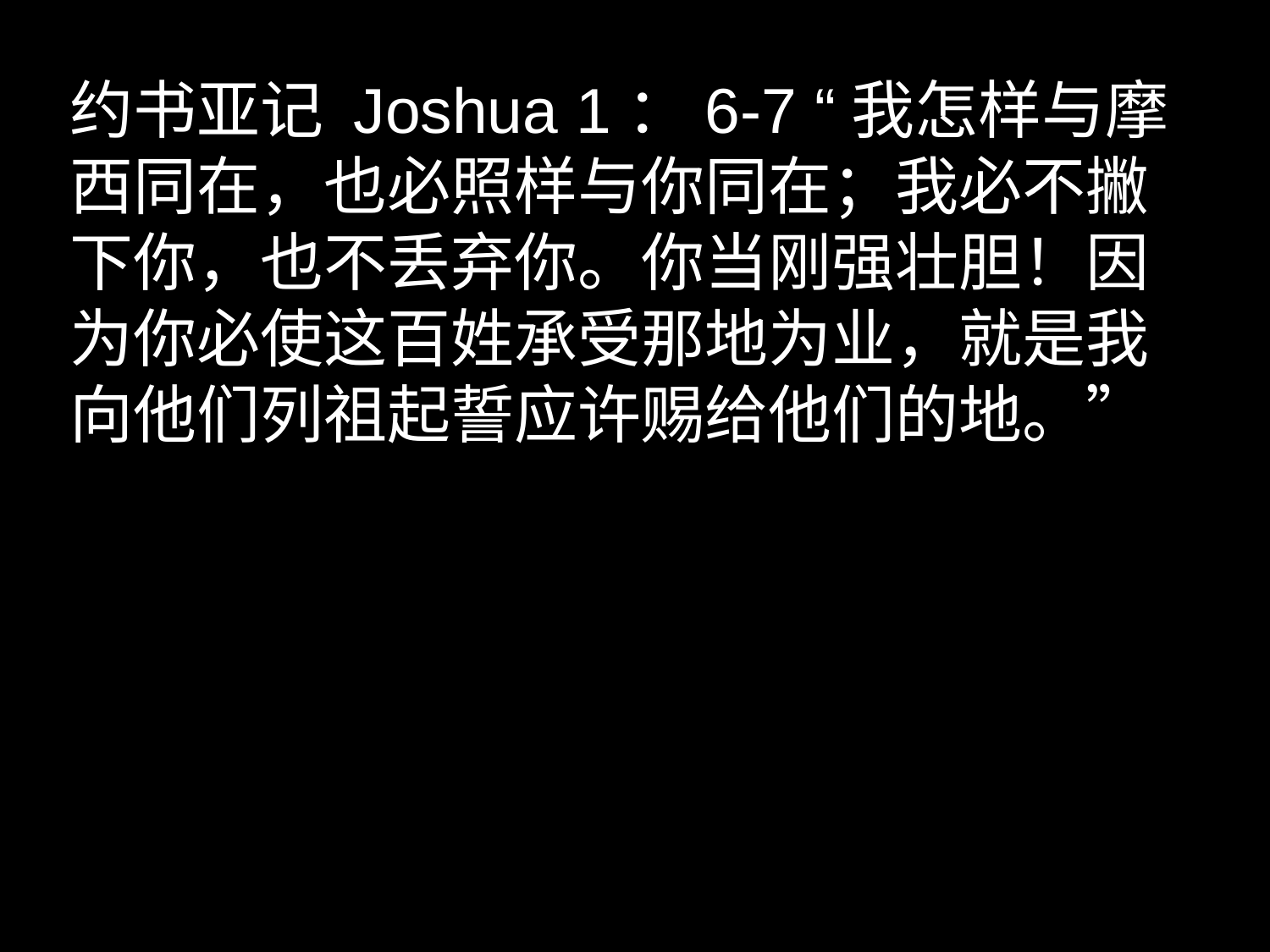

约书亚记 Joshua 1：6-7 “我怎样与摩西同在，也必照样与你同在；我必不撇下你，也不丢弃你。你当刚强壮胆！因为你必使这百姓承受那地为业，就是我向他们列祖起誓应许赐给他们的地。”